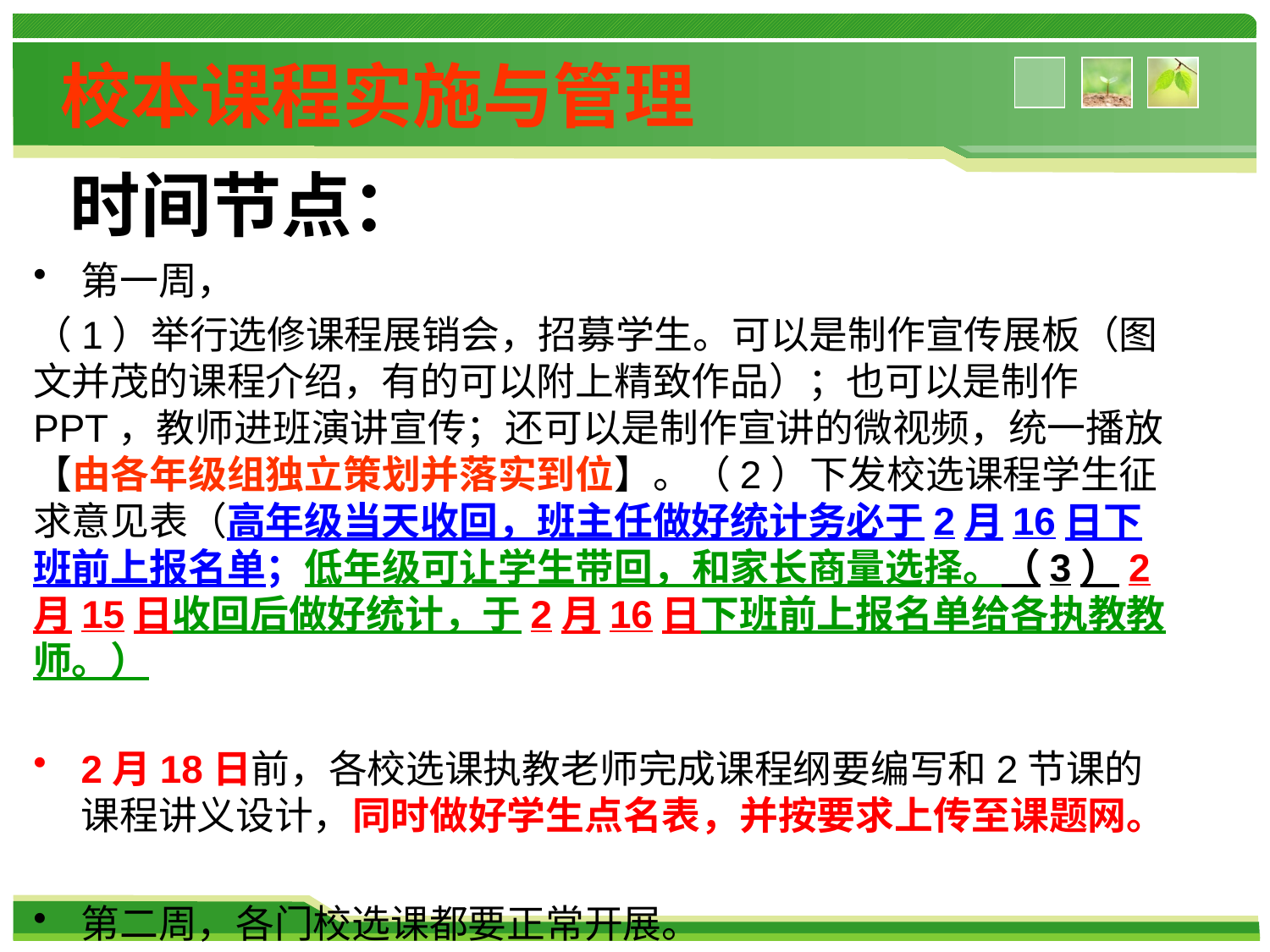

校本课程实施与管理
时间节点：
第一周，
（1）举行选修课程展销会，招募学生。可以是制作宣传展板（图文并茂的课程介绍，有的可以附上精致作品）；也可以是制作PPT，教师进班演讲宣传；还可以是制作宣讲的微视频，统一播放【由各年级组独立策划并落实到位】。（2）下发校选课程学生征求意见表（高年级当天收回，班主任做好统计务必于2月16日下班前上报名单；低年级可让学生带回，和家长商量选择。（3）2月15日收回后做好统计，于2月16日下班前上报名单给各执教教师。）

2月18日前，各校选课执教老师完成课程纲要编写和2节课的课程讲义设计，同时做好学生点名表，并按要求上传至课题网。

第二周，各门校选课都要正常开展。